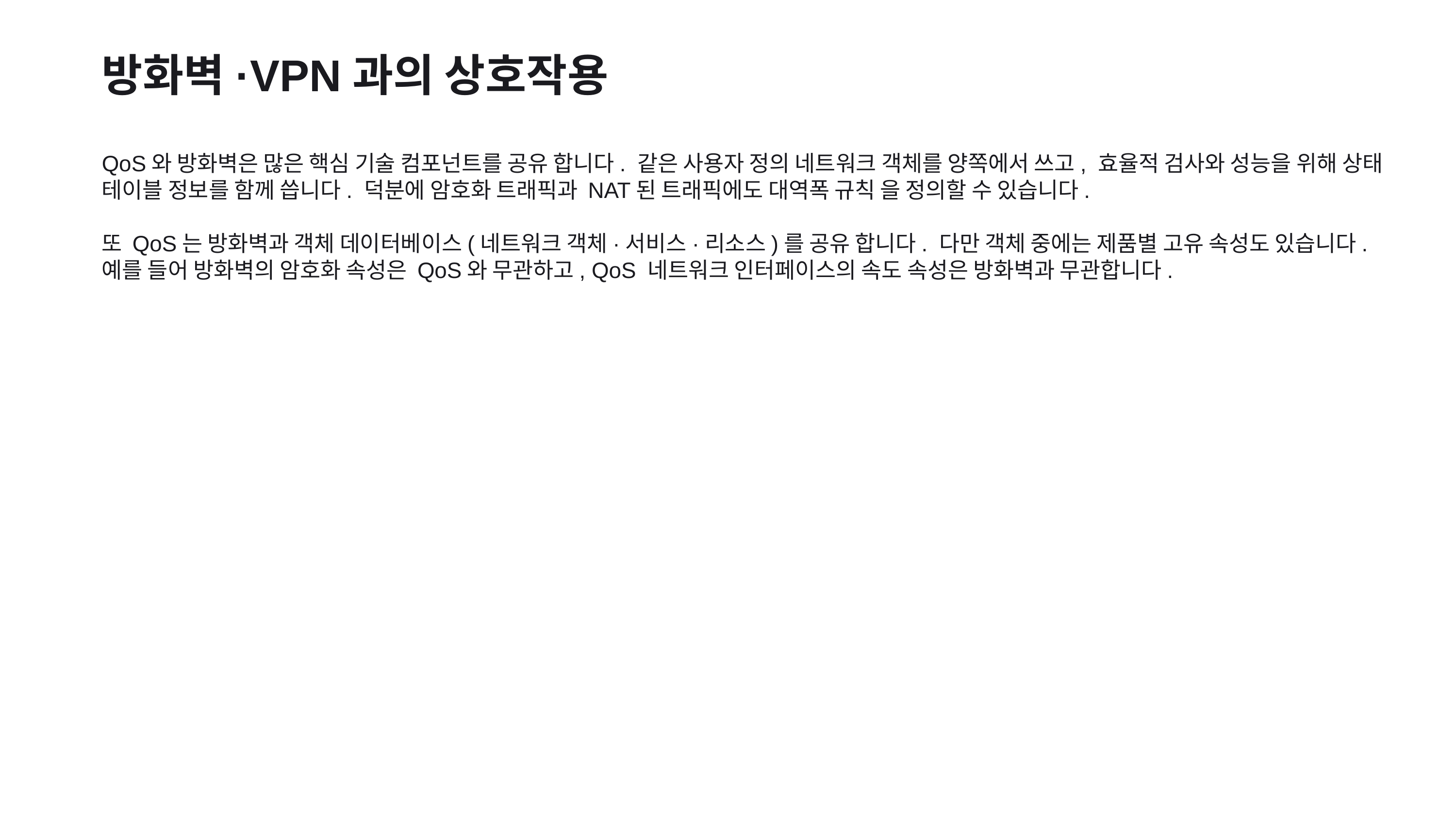

방화벽·VPN과의 상호작용
QoS와 방화벽은 많은 핵심 기술 컴포넌트를 공유 합니다. 같은 사용자 정의 네트워크 객체를 양쪽에서 쓰고, 효율적 검사와 성능을 위해 상태 테이블 정보를 함께 씁니다. 덕분에 암호화 트래픽과 NAT된 트래픽에도 대역폭 규칙 을 정의할 수 있습니다.

또 QoS는 방화벽과 객체 데이터베이스(네트워크 객체·서비스·리소스)를 공유 합니다. 다만 객체 중에는 제품별 고유 속성도 있습니다. 예를 들어 방화벽의 암호화 속성은 QoS와 무관하고, QoS 네트워크 인터페이스의 속도 속성은 방화벽과 무관합니다.